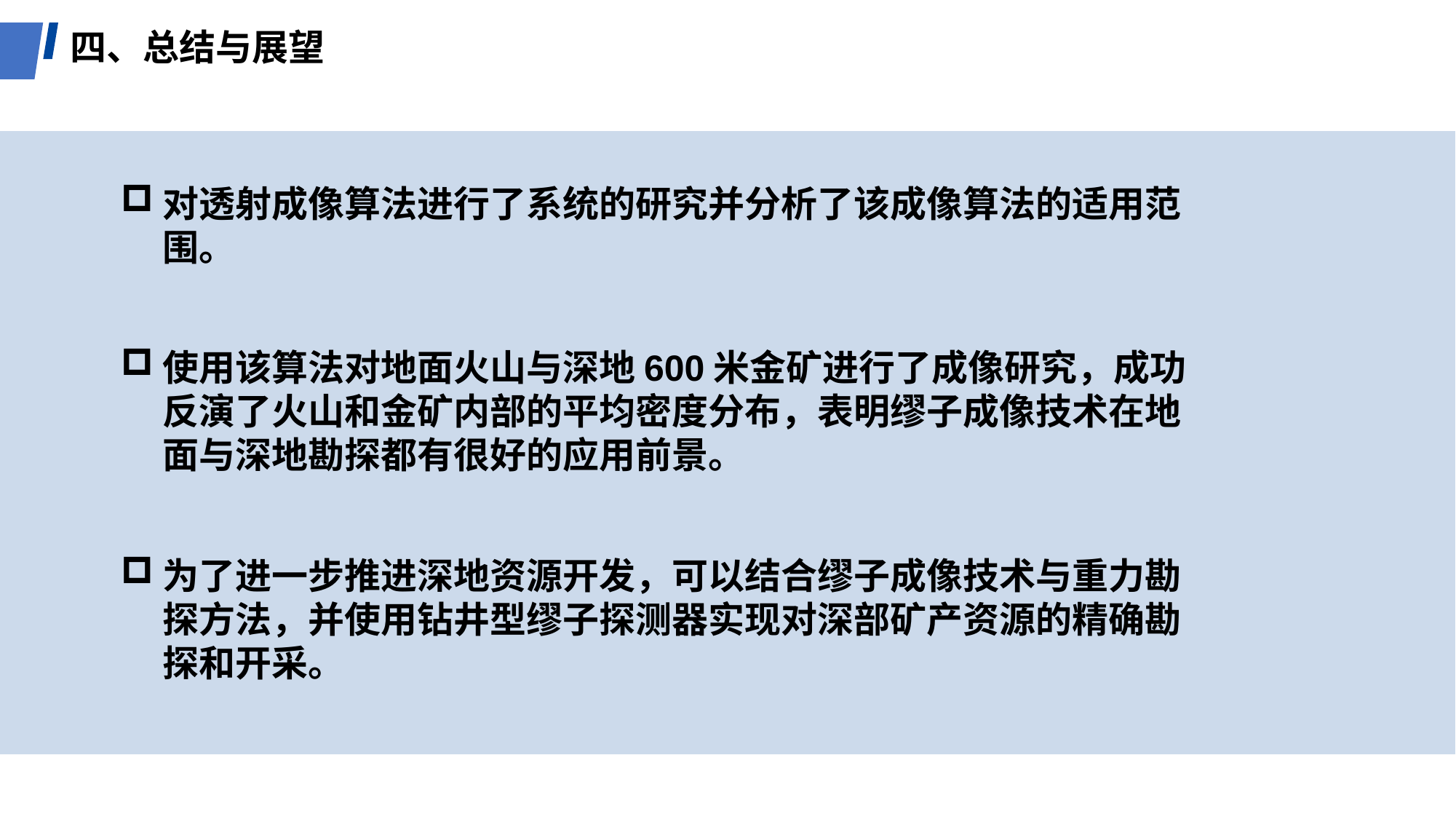

四、总结与展望

对透射成像算法进行了系统的研究并分析了该成像算法的适用范围。
使用该算法对地面火山与深地600米金矿进行了成像研究，成功反演了火山和金矿内部的平均密度分布，表明缪子成像技术在地面与深地勘探都有很好的应用前景。
为了进一步推进深地资源开发，可以结合缪子成像技术与重力勘探方法，并使用钻井型缪子探测器实现对深部矿产资源的精确勘探和开采。